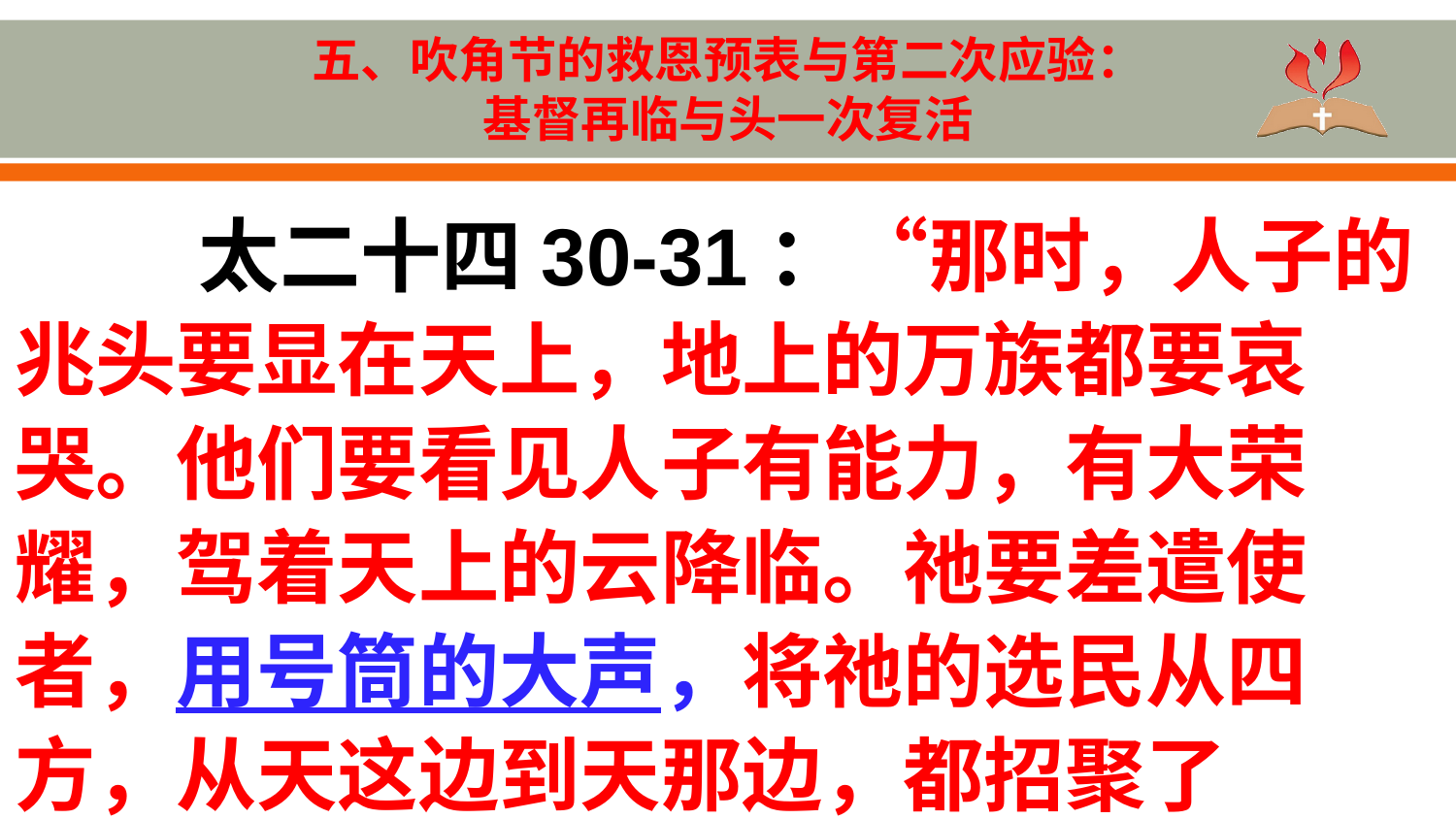

# 五、吹角节的救恩预表与第二次应验： 基督再临与头一次复活
     太二十四30-31：“那时，人子的兆头要显在天上，地上的万族都要哀哭。他们要看见人子有能力，有大荣耀，驾着天上的云降临。祂要差遣使者，用号筒的大声，将祂的选民从四方，从天这边到天那边，都招聚了来。”